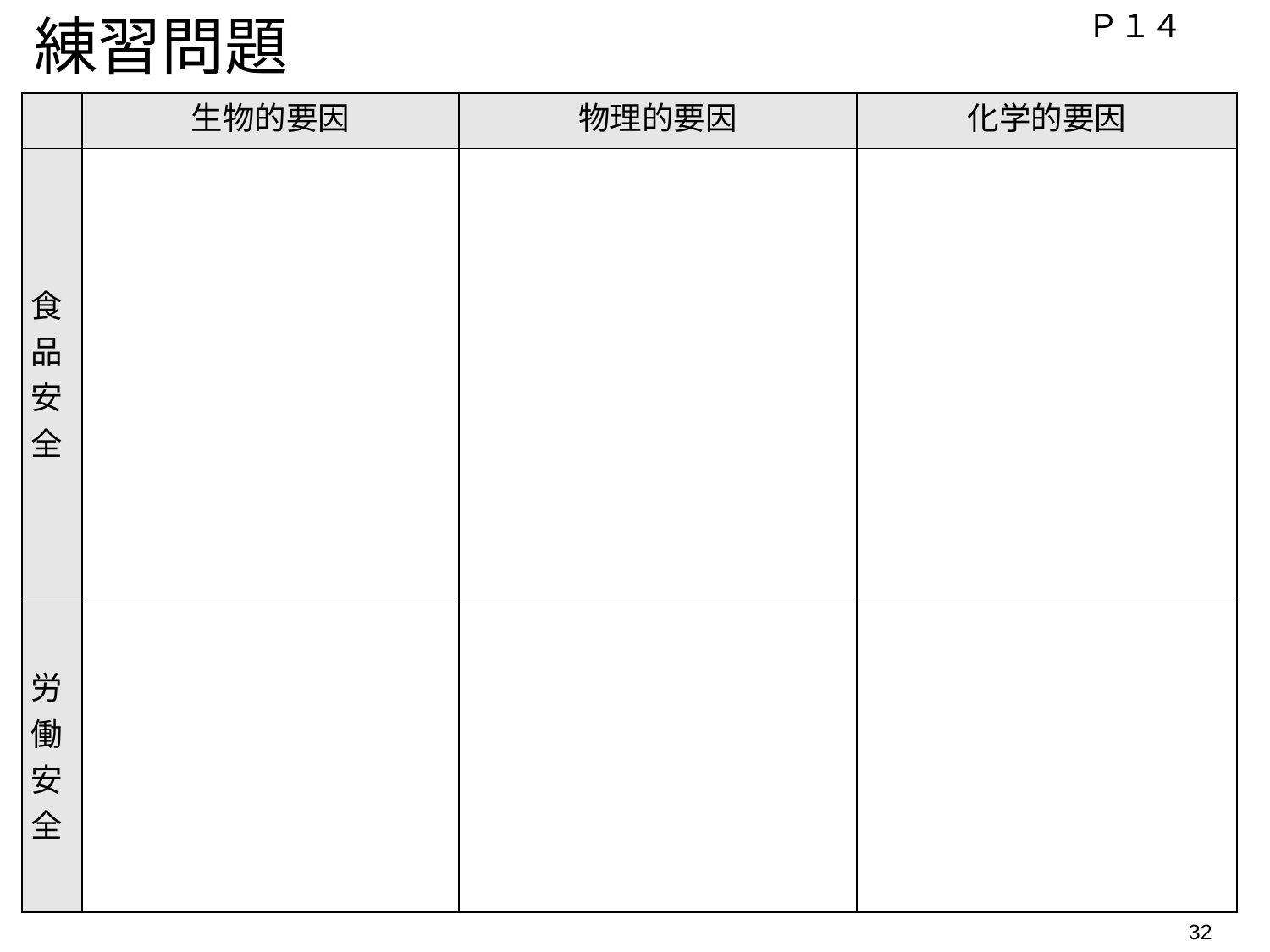

練習問題
Ｐ１４
|  | 生物的要因 | 物理的要因 | 化学的要因 |
| --- | --- | --- | --- |
| 食品安全 |  |  |  |
| 労働安全 |  |  |  |
32